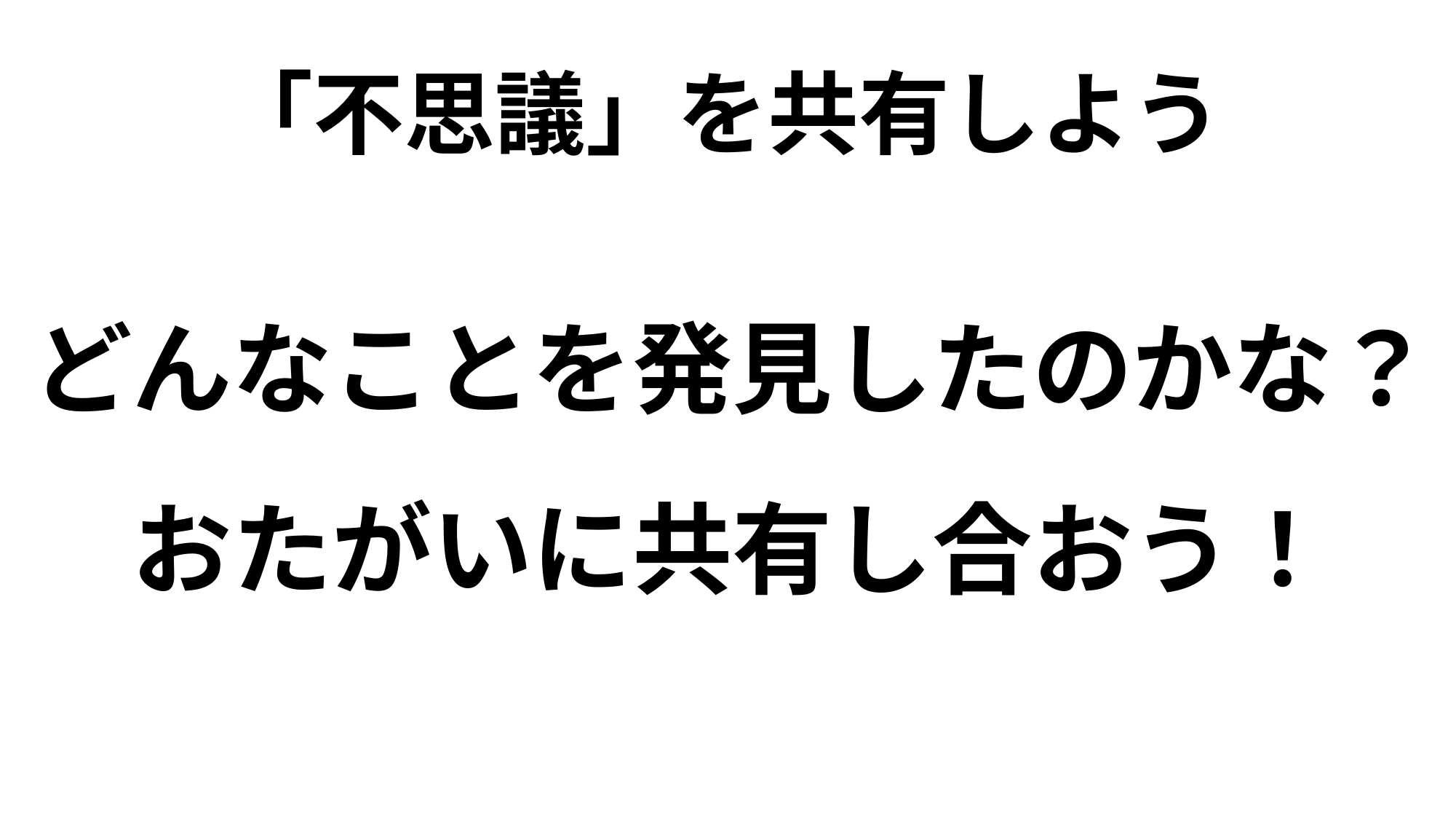

「不思議」を共有しよう
どんなことを発見したのかな？
おたがいに共有し合おう！